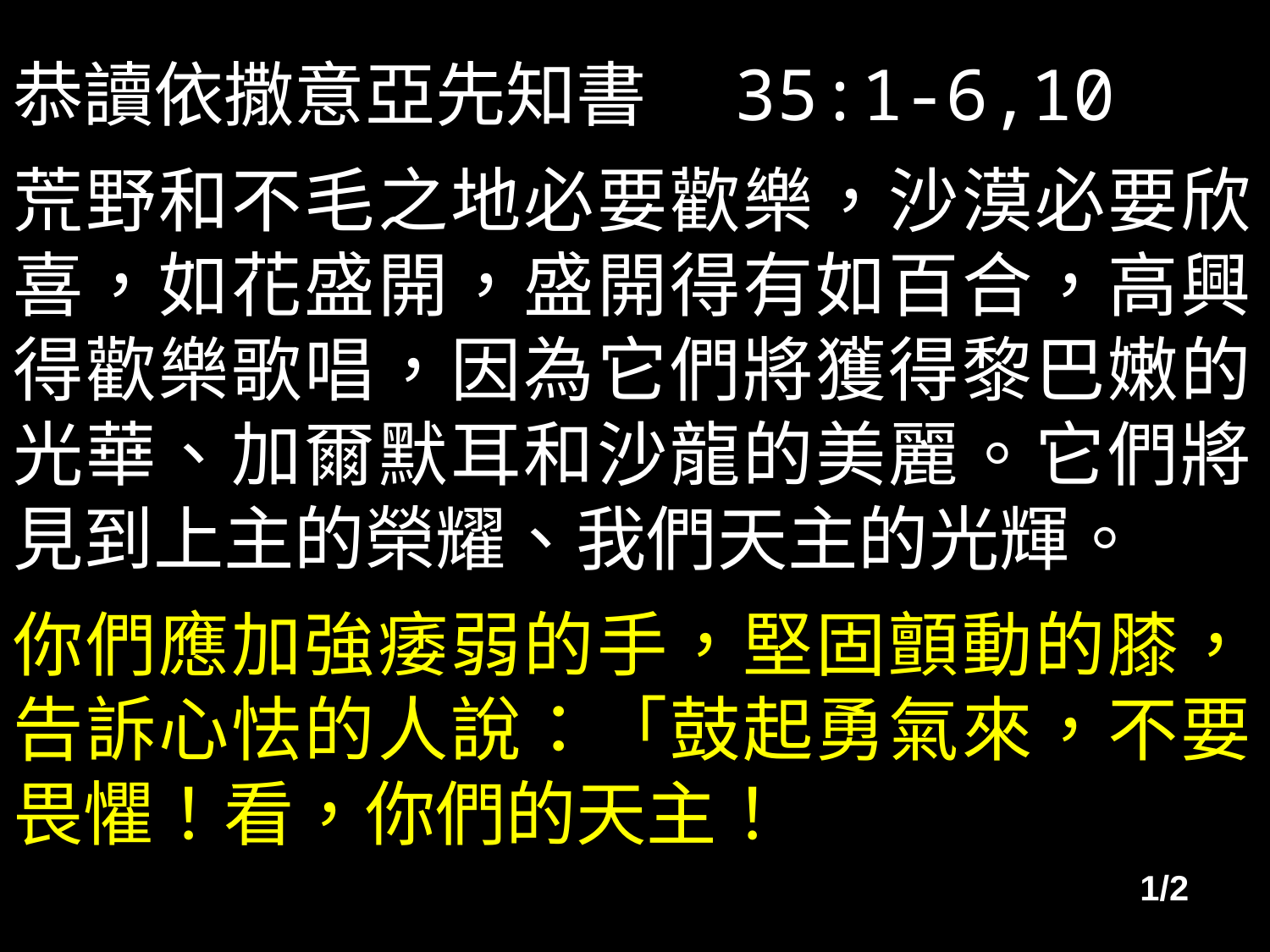

恭讀依撒意亞先知書　35:1-6,10
荒野和不毛之地必要歡樂，沙漠必要欣喜，如花盛開，盛開得有如百合，高興得歡樂歌唱，因為它們將獲得黎巴嫩的光華、加爾默耳和沙龍的美麗。它們將見到上主的榮耀、我們天主的光輝。
你們應加強痿弱的手，堅固顫動的膝，告訴心怯的人說：「鼓起勇氣來，不要畏懼！看，你們的天主！
1/2